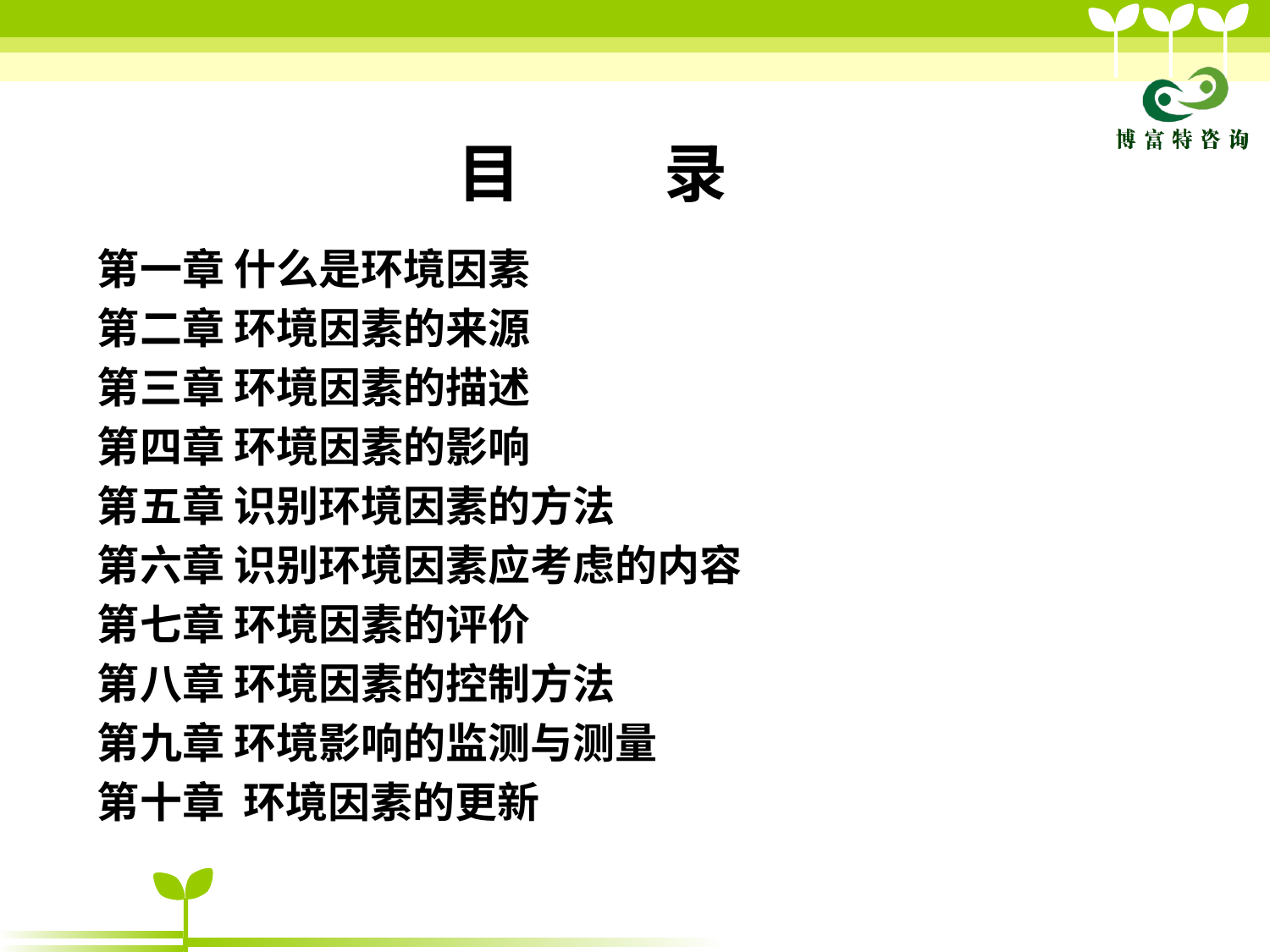

目          录
第一章 什么是环境因素
第二章 环境因素的来源
第三章 环境因素的描述
第四章 环境因素的影响
第五章 识别环境因素的方法
第六章 识别环境因素应考虑的内容
第七章 环境因素的评价
第八章 环境因素的控制方法
第九章 环境影响的监测与测量
第十章  环境因素的更新